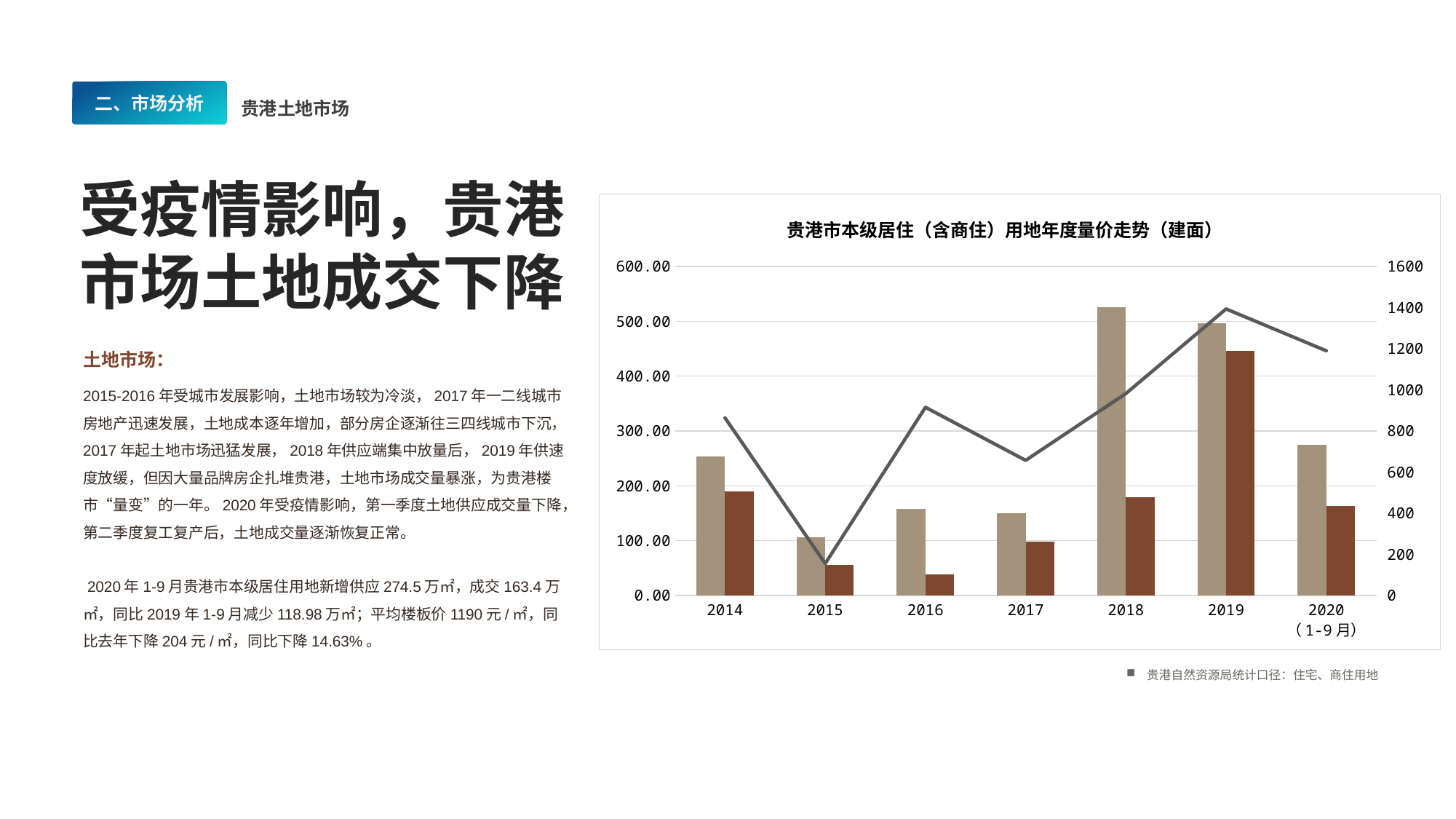

二、市场分析
贵港土地市场
受疫情影响，贵港市场土地成交下降

### Chart: 贵港市本级居住（含商住）用地年度量价走势（建面）

| Category | 供应量（万㎡） | 成交量（万㎡） | 楼面地价（元/㎡） |
|---|---|---|---|
| 2014 | 254.04 | 189.56 | 864.0 |
| 2015 | 105.79 | 55.7 | 155.0 |
| 2016 | 157.93 | 38.59 | 915.0 |
| 2017 | 150.29 | 98.13 | 657.0 |
| 2018 | 526.28 | 179.57 | 982.0 |
| 2019 | 496.98 | 446.23 | 1393.5 |
| 2020
（1-9月） | 274.5 | 163.4 | 1190.0 |
土地市场：
2015-2016年受城市发展影响，土地市场较为冷淡，2017年一二线城市房地产迅速发展，土地成本逐年增加，部分房企逐渐往三四线城市下沉，2017年起土地市场迅猛发展，2018年供应端集中放量后，2019年供速度放缓，但因大量品牌房企扎堆贵港，土地市场成交量暴涨，为贵港楼市“量变”的一年。2020年受疫情影响，第一季度土地供应成交量下降，第二季度复工复产后，土地成交量逐渐恢复正常。

 2020年1-9月贵港市本级居住用地新增供应274.5万㎡，成交163.4万㎡，同比2019年1-9月减少118.98万㎡；平均楼板价1190元/㎡，同比去年下降204元/㎡，同比下降14.63%。
贵港自然资源局统计口径：住宅、商住用地